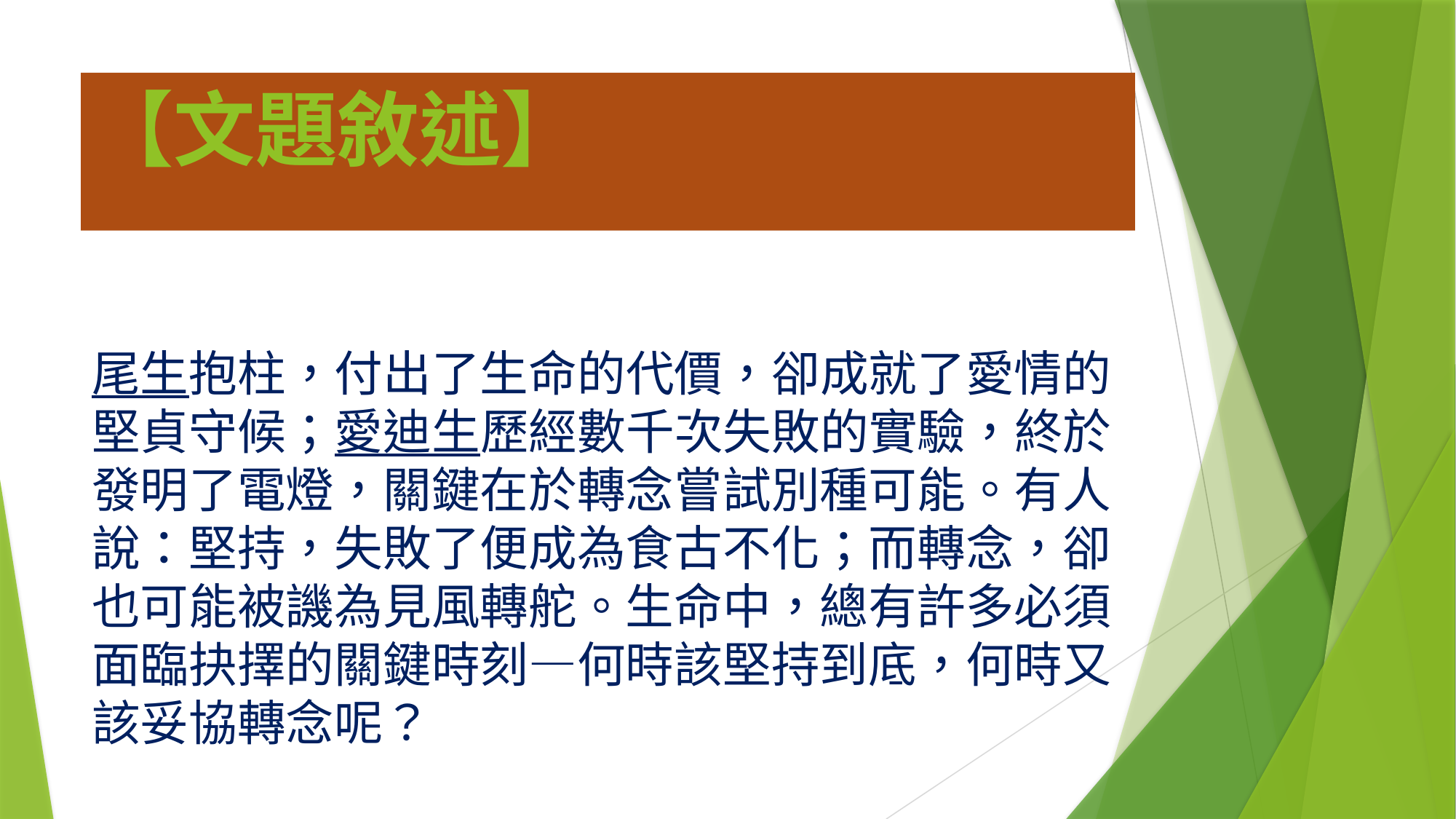

# 【文題敘述】

尾生抱柱，付出了生命的代價，卻成就了愛情的堅貞守候；愛迪生歷經數千次失敗的實驗，終於發明了電燈，關鍵在於轉念嘗試別種可能。有人說：堅持，失敗了便成為食古不化；而轉念，卻也可能被譏為見風轉舵。生命中，總有許多必須面臨抉擇的關鍵時刻—何時該堅持到底，何時又該妥協轉念呢？